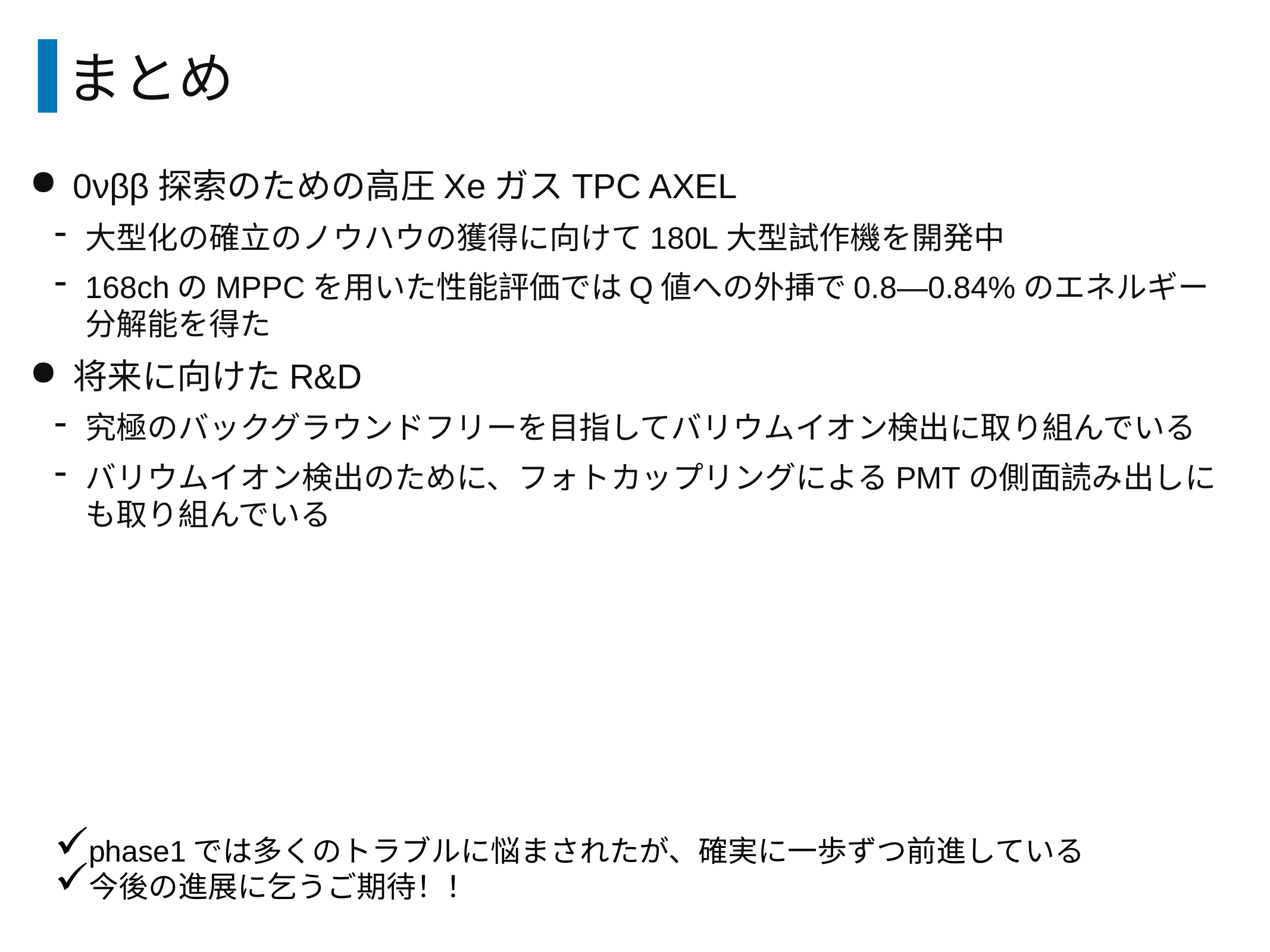

26
# まとめ
0νββ探索のための高圧XeガスTPC AXEL
大型化の確立のノウハウの獲得に向けて180L大型試作機を開発中
168chのMPPCを用いた性能評価ではQ値への外挿で0.8—0.84%のエネルギー分解能を得た
将来に向けたR&D
究極のバックグラウンドフリーを目指してバリウムイオン検出に取り組んでいる
バリウムイオン検出のために、フォトカップリングによるPMTの側面読み出しにも取り組んでいる
phase1では多くのトラブルに悩まされたが、確実に一歩ずつ前進している
今後の進展に乞うご期待！！